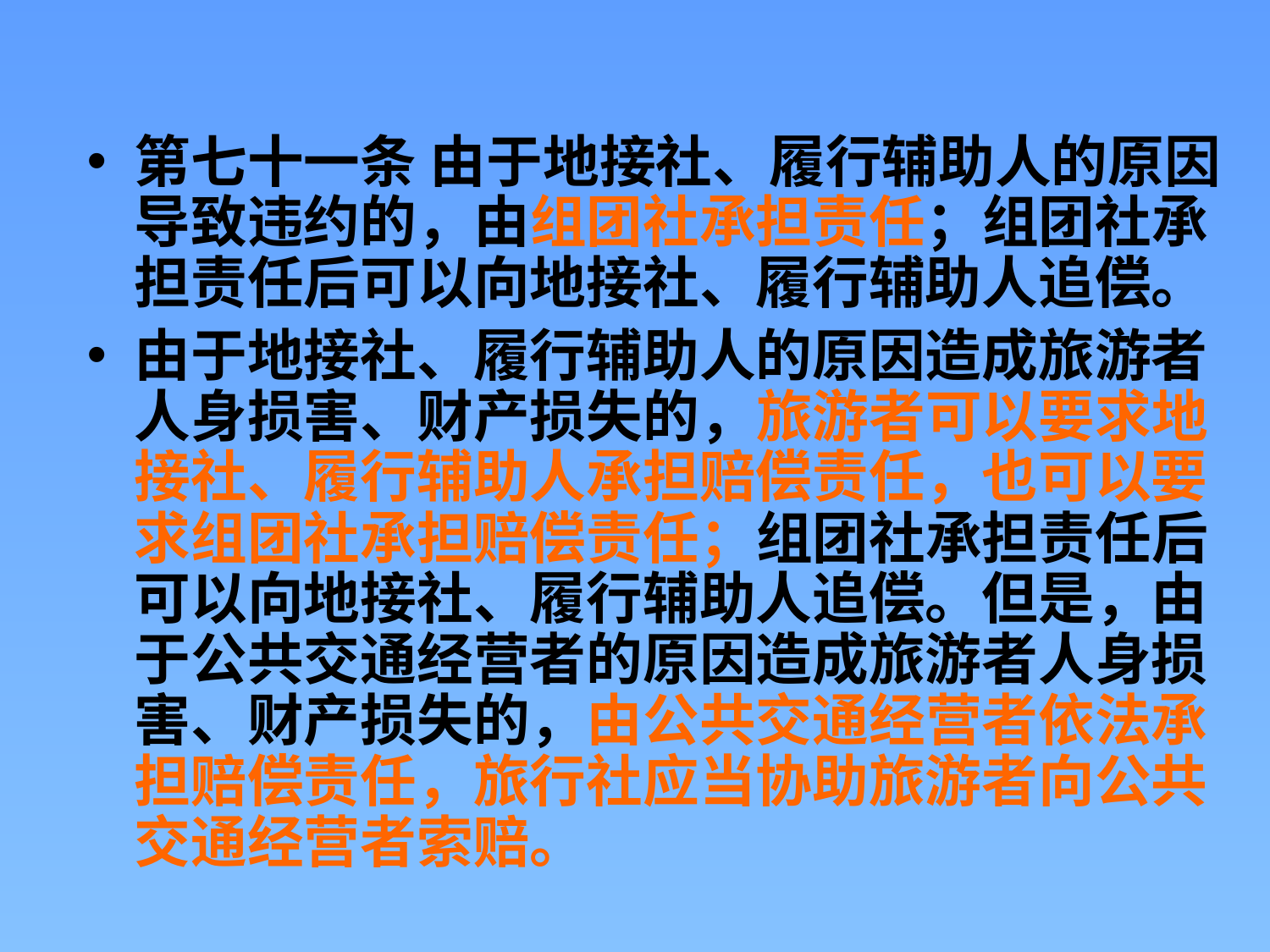

第七十一条 由于地接社、履行辅助人的原因导致违约的，由组团社承担责任；组团社承担责任后可以向地接社、履行辅助人追偿。
由于地接社、履行辅助人的原因造成旅游者人身损害、财产损失的，旅游者可以要求地接社、履行辅助人承担赔偿责任，也可以要求组团社承担赔偿责任；组团社承担责任后可以向地接社、履行辅助人追偿。但是，由于公共交通经营者的原因造成旅游者人身损害、财产损失的，由公共交通经营者依法承担赔偿责任，旅行社应当协助旅游者向公共交通经营者索赔。